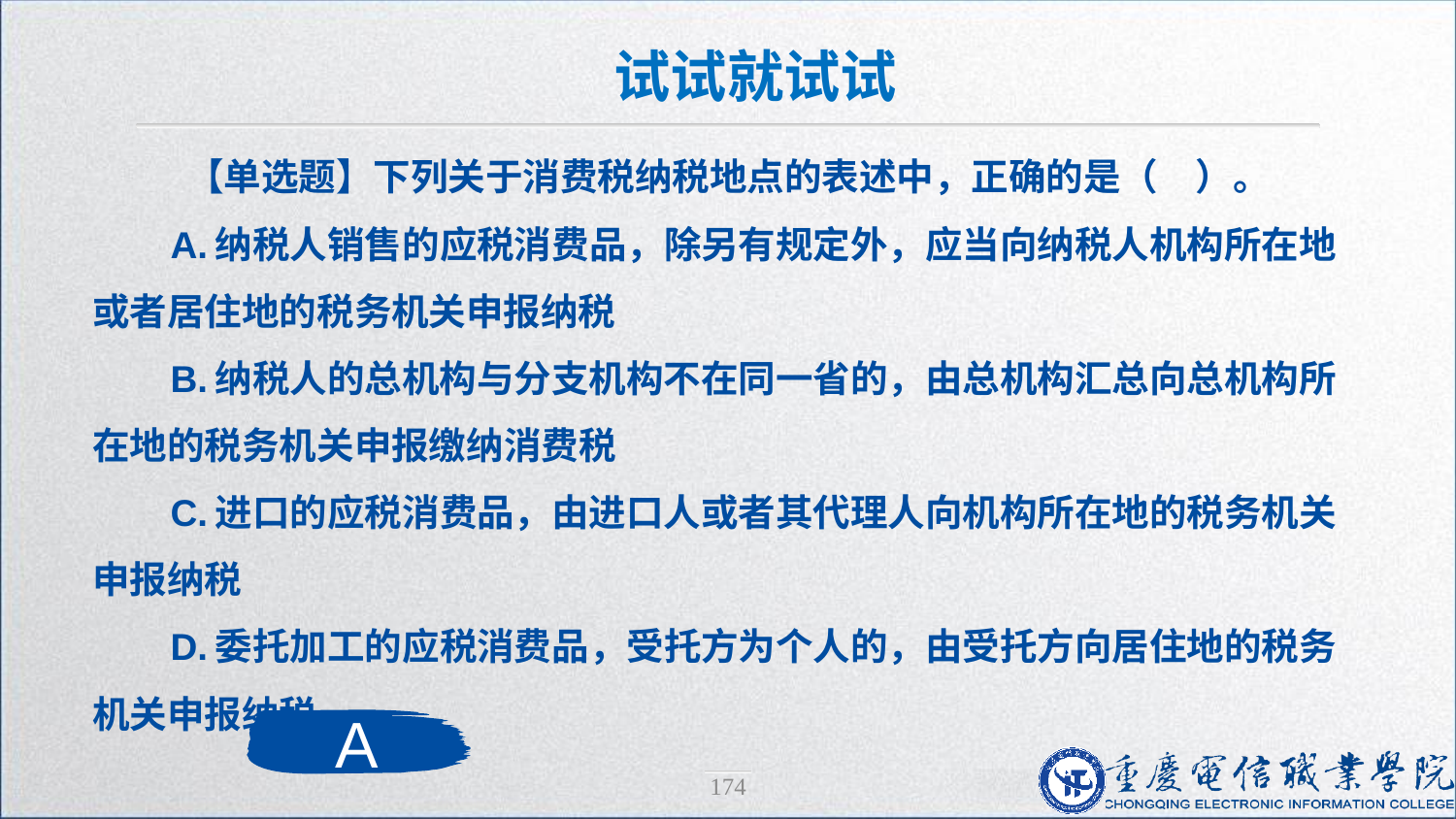

试试就试试
 【单选题】下列关于消费税纳税地点的表述中，正确的是（　）。
A.纳税人销售的应税消费品，除另有规定外，应当向纳税人机构所在地或者居住地的税务机关申报纳税
B.纳税人的总机构与分支机构不在同一省的，由总机构汇总向总机构所在地的税务机关申报缴纳消费税
C.进口的应税消费品，由进口人或者其代理人向机构所在地的税务机关申报纳税
D.委托加工的应税消费品，受托方为个人的，由受托方向居住地的税务机关申报纳税

A
174